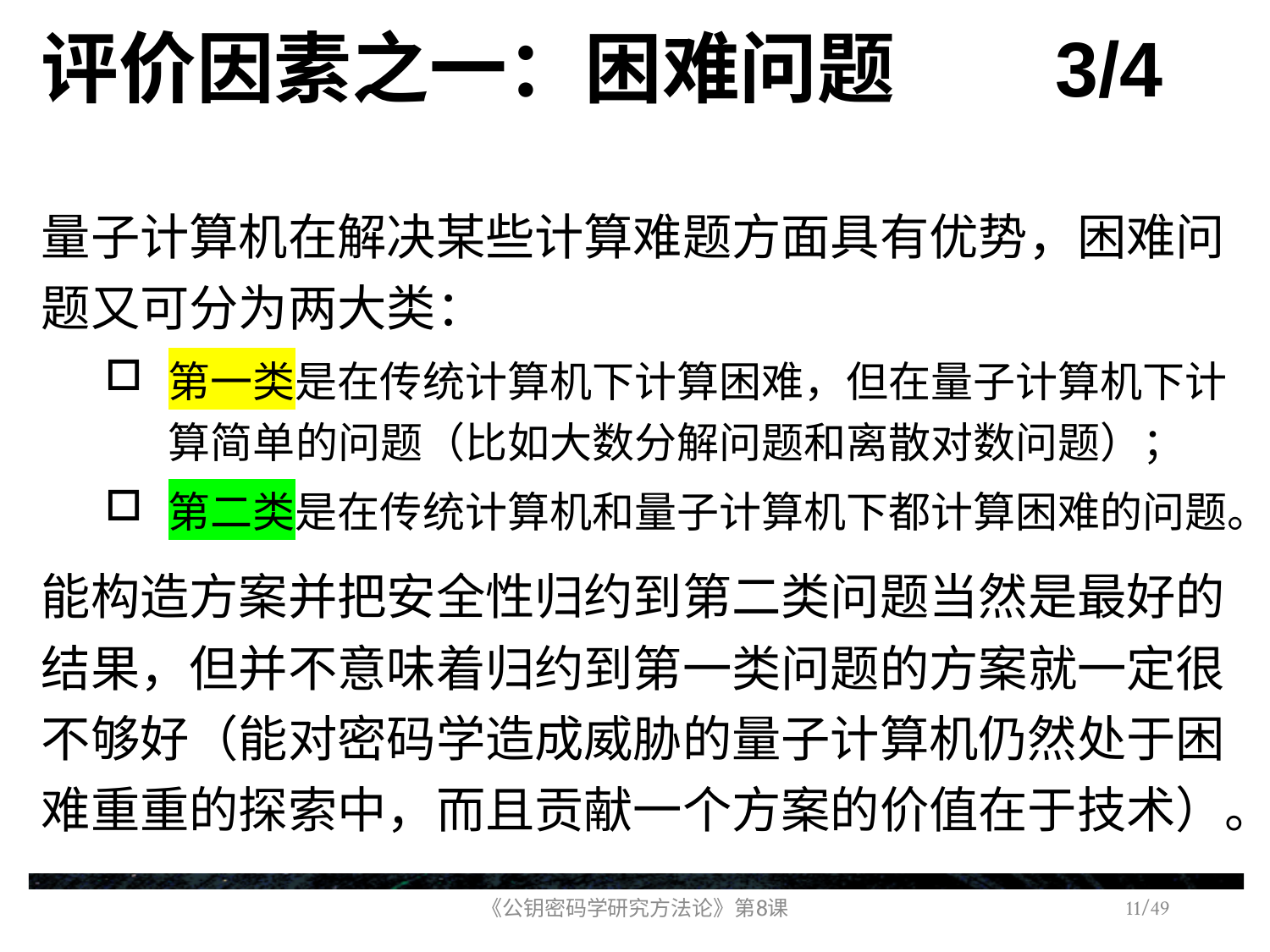

# 评价因素之一：困难问题        3/4
量子计算机在解决某些计算难题方面具有优势，困难问题又可分为两大类：
第一类是在传统计算机下计算困难，但在量子计算机下计算简单的问题（比如大数分解问题和离散对数问题）；
第二类是在传统计算机和量子计算机下都计算困难的问题。
能构造方案并把安全性归约到第二类问题当然是最好的结果，但并不意味着归约到第一类问题的方案就一定很不够好（能对密码学造成威胁的量子计算机仍然处于困难重重的探索中，而且贡献一个方案的价值在于技术）。
《公钥密码学研究方法论》第8课
11/49